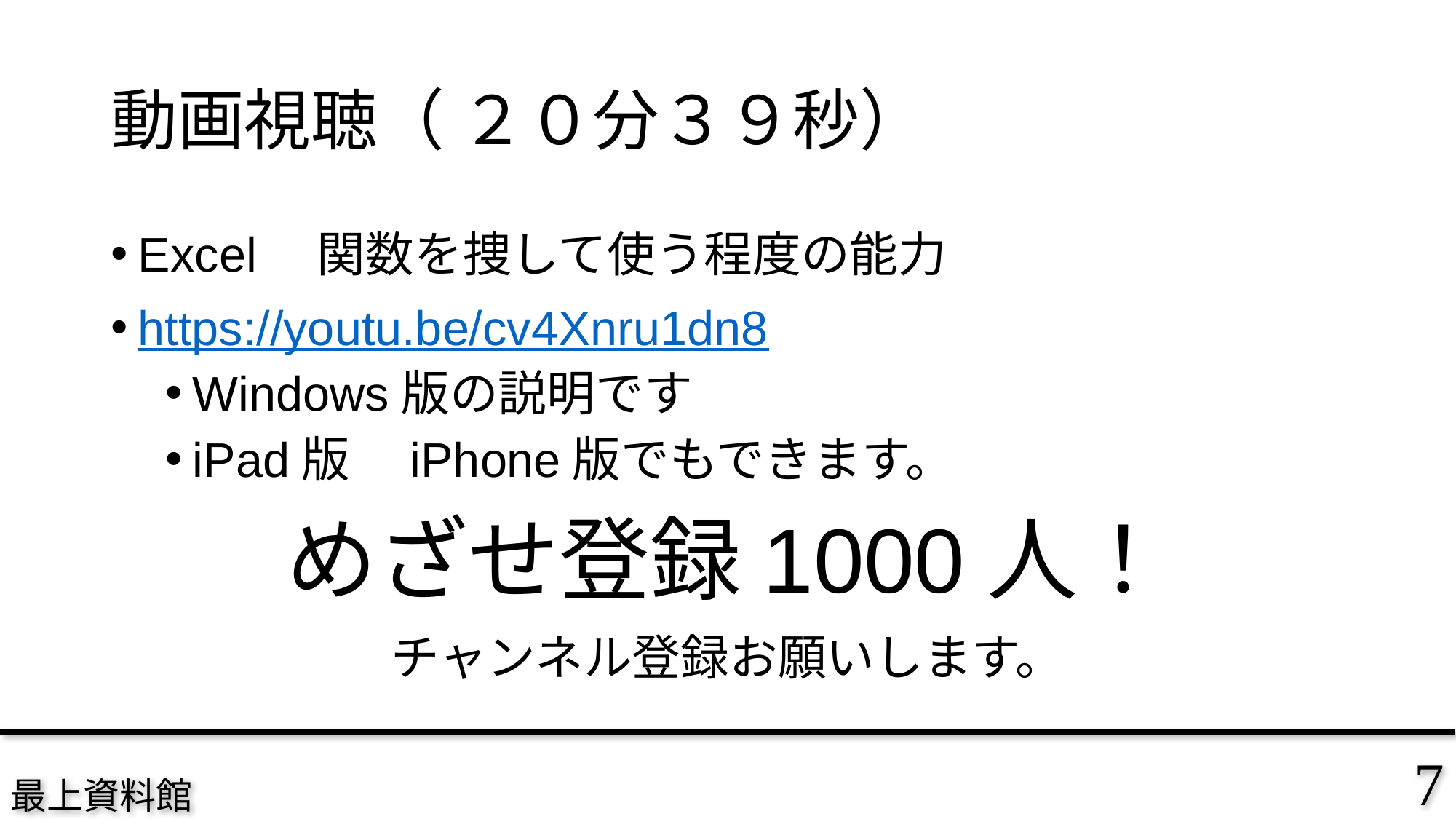

# 動画視聴（ ２０分３９秒）
Excel　関数を捜して使う程度の能力
https://youtu.be/cv4Xnru1dn8
Windows版の説明です
iPad版　iPhone版でもできます。
めざせ登録1000人！
チャンネル登録お願いします。